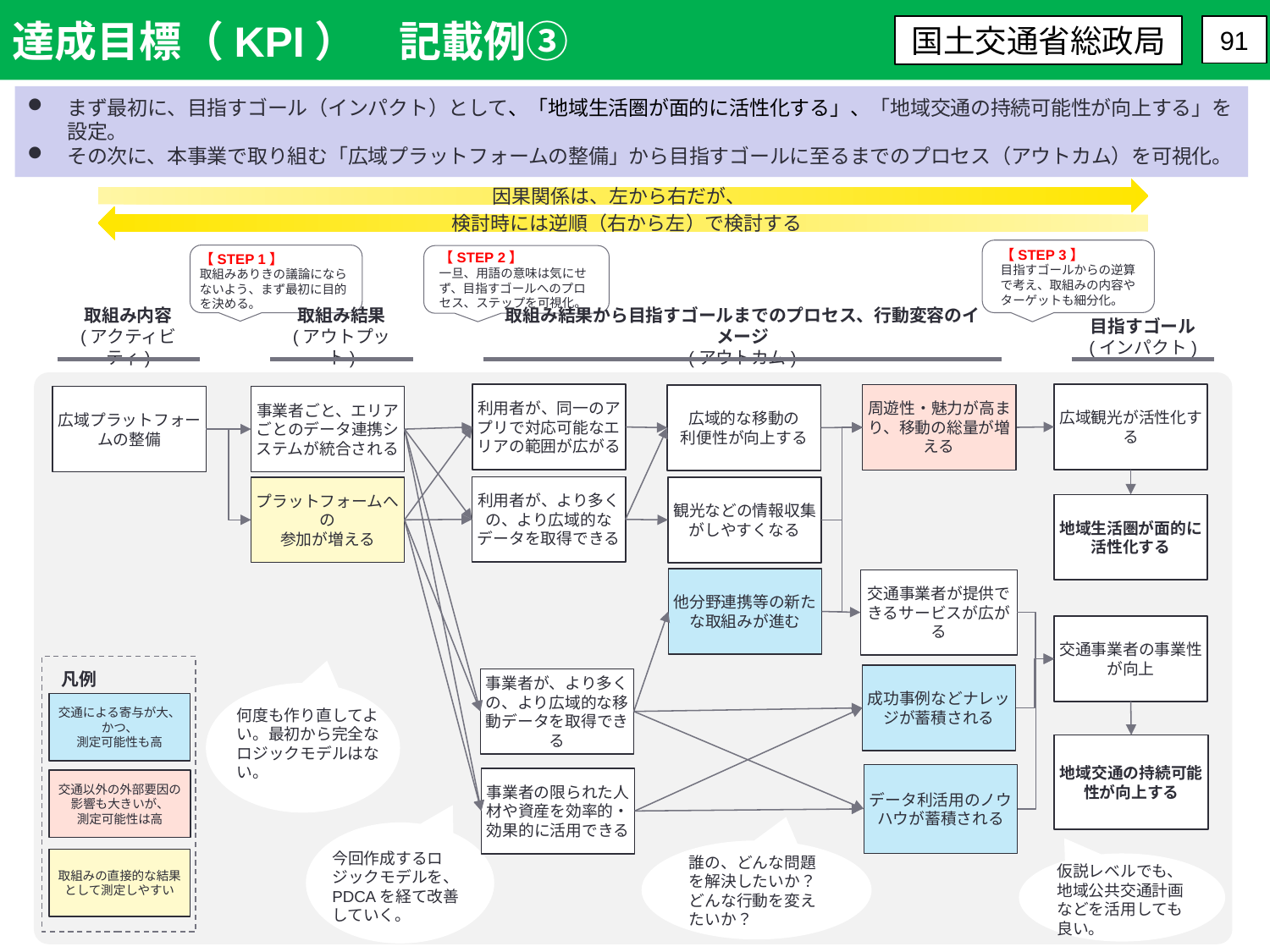

達成目標（KPI）　記載例③
国土交通省総政局
91
まず最初に、目指すゴール（インパクト）として、「地域生活圏が面的に活性化する」、「地域交通の持続可能性が向上する」を設定。
その次に、本事業で取り組む「広域プラットフォームの整備」から目指すゴールに至るまでのプロセス（アウトカム）を可視化。
因果関係は、左から右だが、
検討時には逆順（右から左）で検討する

【STEP 3】
目指すゴールからの逆算で考え、取組みの内容やターゲットも細分化。

【STEP 1】
取組みありきの議論にならないよう、まず最初に目的を決める。

【STEP 2】
一旦、用語の意味は気にせず、目指すゴールへのプロセス、ステップを可視化。
取組み内容
(アクティビティ)
取組み結果
(アウトプット)
取組み結果から目指すゴールまでのプロセス、行動変容のイメージ
(アウトカム)
目指すゴール
(インパクト)

広域観光が活性化する
利用者が、同一のアプリで対応可能なエリアの範囲が広がる
周遊性・魅力が高まり、移動の総量が増える
広域的な移動の
利便性が向上する
広域プラットフォームの整備
事業者ごと、エリアごとのデータ連携システムが統合される
利用者が、より多くの、より広域的なデータを取得できる
プラットフォームへの
参加が増える
観光などの情報収集がしやすくなる
地域生活圏が面的に活性化する
他分野連携等の新たな取組みが進む
交通事業者が提供できるサービスが広がる
交通事業者の事業性が向上

凡例
交通による寄与が大、
かつ、
測定可能性も高
交通以外の外部要因の影響も大きいが、
測定可能性は高
取組みの直接的な結果として測定しやすい
成功事例などナレッジが蓄積される
事業者が、より多くの、より広域的な移動データを取得できる

何度も作り直してよい。最初から完全なロジックモデルはない。
地域交通の持続可能性が向上する
データ利活用のノウハウが蓄積される
事業者の限られた人材や資産を効率的・効果的に活用できる

今回作成するロジックモデルを、PDCAを経て改善していく。

誰の、どんな問題を解決したいか？どんな行動を変えたいか？
仮説レベルでも、
地域公共交通計画などを活用しても良い。